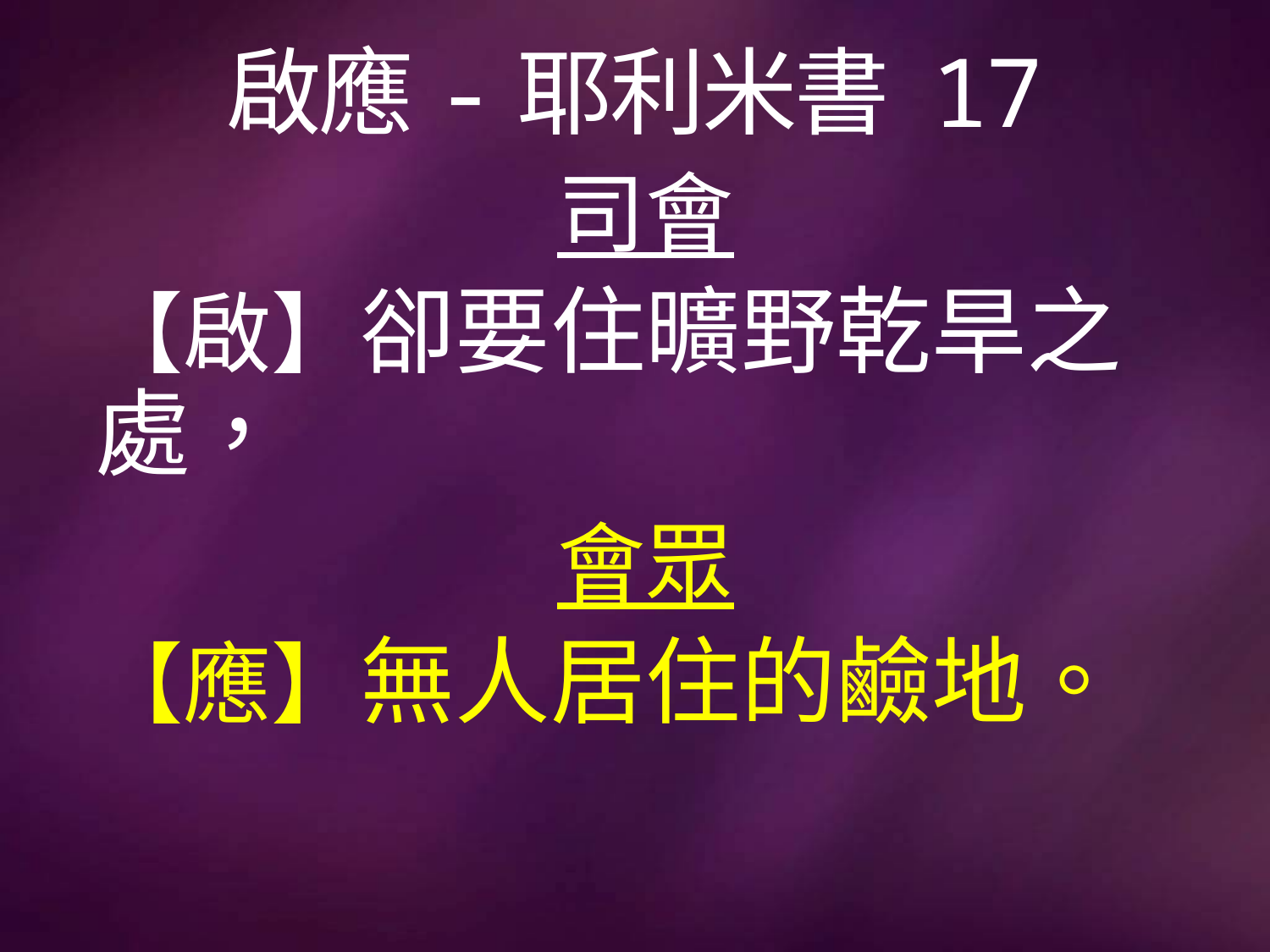

# 啟應-耶利米書 17
司會
【啟】卻要住曠野乾旱之處，

會眾
【應】無人居住的鹼地。